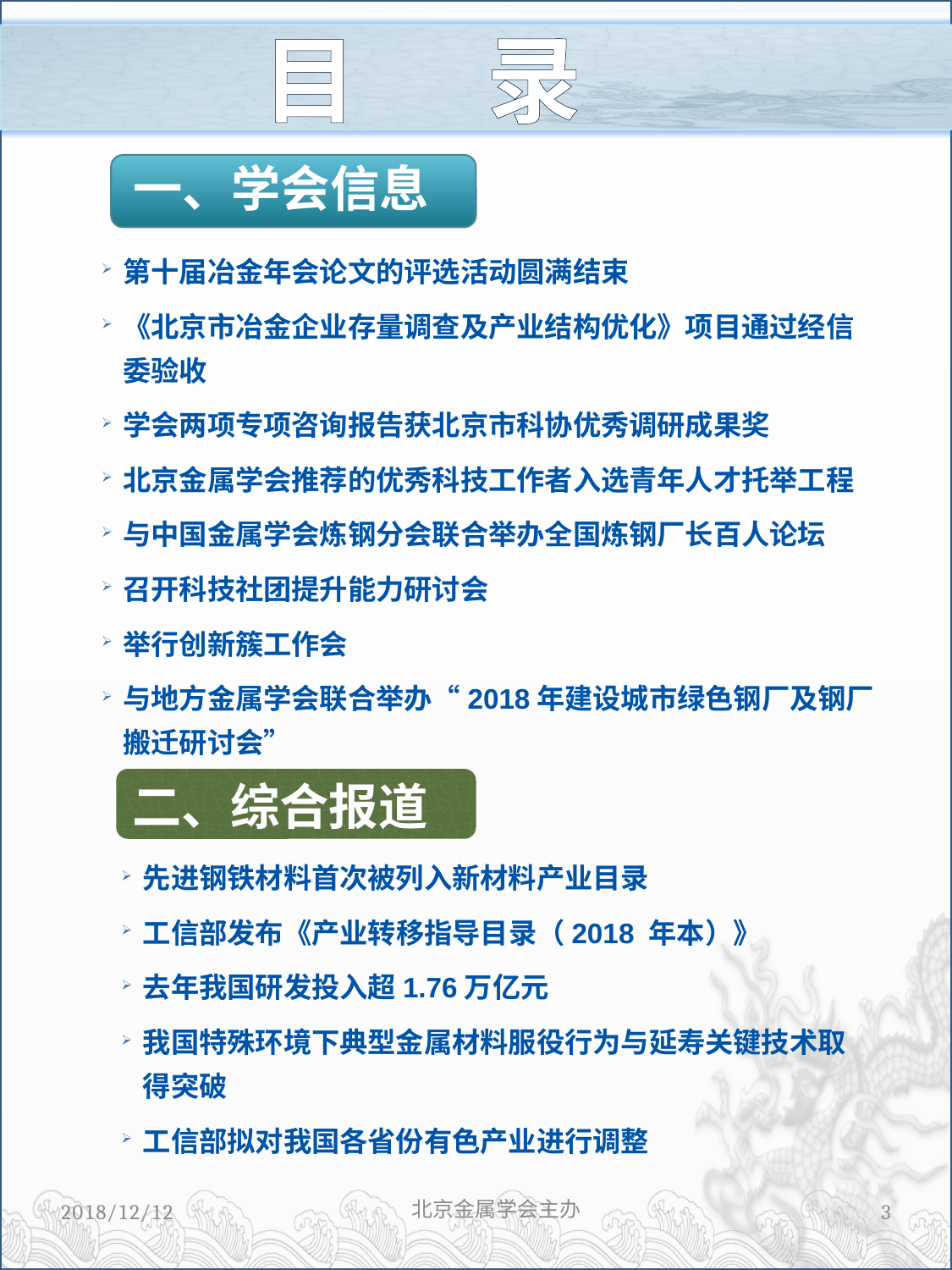

目      录
一、学会信息
第十届冶金年会论文的评选活动圆满结束
《北京市冶金企业存量调查及产业结构优化》项目通过经信委验收
学会两项专项咨询报告获北京市科协优秀调研成果奖
北京金属学会推荐的优秀科技工作者入选青年人才托举工程
与中国金属学会炼钢分会联合举办全国炼钢厂长百人论坛
召开科技社团提升能力研讨会
举行创新簇工作会
与地方金属学会联合举办“2018年建设城市绿色钢厂及钢厂搬迁研讨会”
二、综合报道
先进钢铁材料首次被列入新材料产业目录
工信部发布《产业转移指导目录（2018 年本）》
去年我国研发投入超1.76万亿元
我国特殊环境下典型金属材料服役行为与延寿关键技术取得突破
工信部拟对我国各省份有色产业进行调整
北京金属学会主办
2018/12/12

3